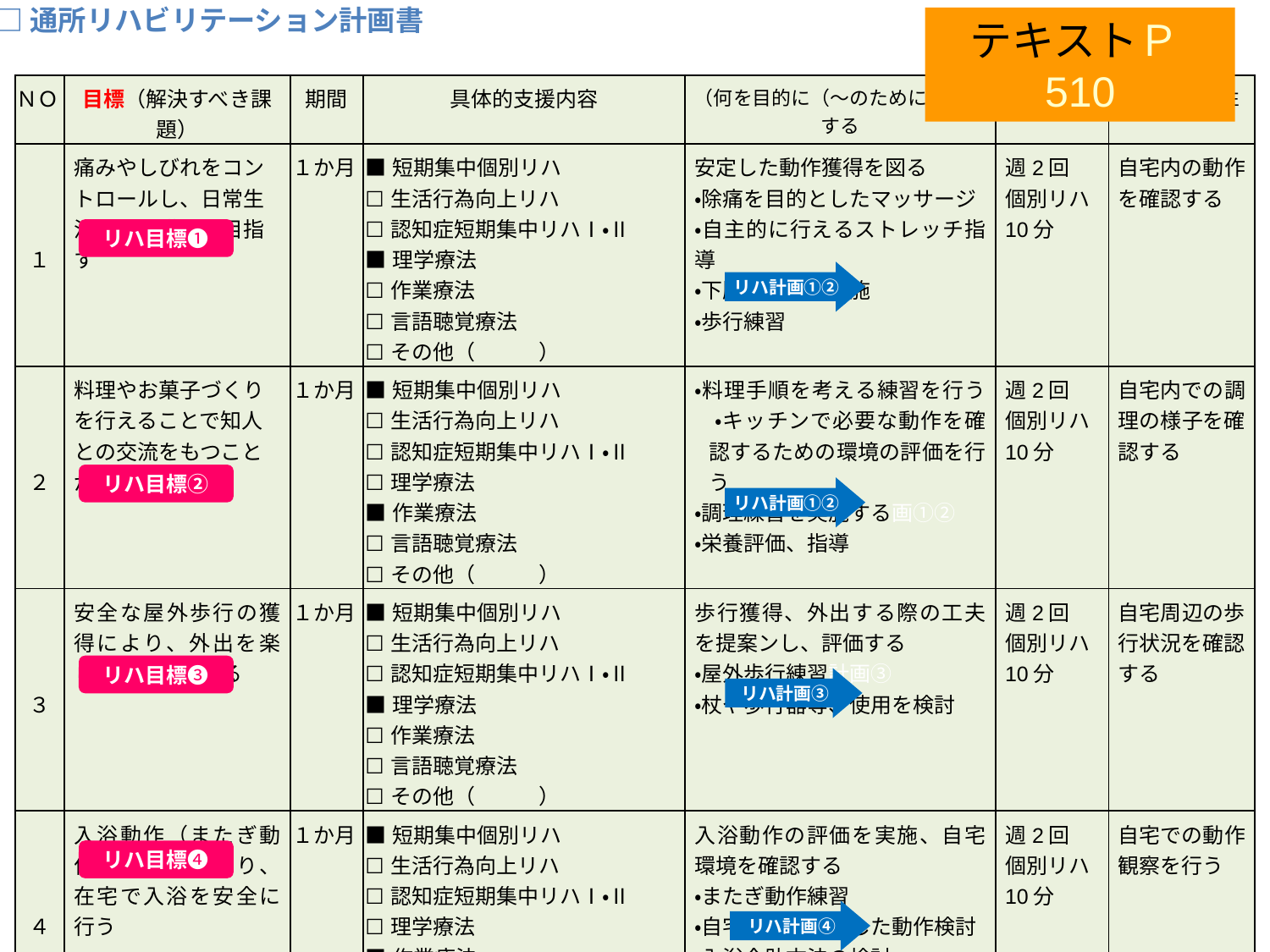

□通所リハビリテーション計画書

テキストＰ510
| ＮＯ | 目標（解決すべき課題） | 期間 | 具体的支援内容 | （何を目的に（～のために）～をする | 頻度・時間 | 訪問の必要性 |
| --- | --- | --- | --- | --- | --- | --- |
| １ | 痛みやしびれをコントロールし、日常生活動作の獲得を目指す | １か月 | ■短期集中個別リハ ☐生活行為向上リハ ☐認知症短期集中リハⅠ・Ⅱ ■理学療法 ☐作業療法 ☐言語聴覚療法 ☐その他（　　　） | 安定した動作獲得を図る ・除痛を目的としたマッサージ ・自主的に行えるストレッチ指導 ・下肢筋力運動実施 ・歩行練習 | 週2回 個別リハ 10分 | 自宅内の動作を確認する |
| ２ | 料理やお菓子づくりを行えることで知人との交流をもつことができる | １か月 | ■短期集中個別リハ ☐生活行為向上リハ ☐認知症短期集中リハⅠ・Ⅱ ☐理学療法 ■作業療法 ☐言語聴覚療法 ☐その他（　　　） | ・料理手順を考える練習を行う ・キッチンで必要な動作を確認するための環境の評価を行う ・調理練習を実施する画①② ・栄養評価、指導 | 週2回 個別リハ 10分 | 自宅内での調理の様子を確認する |
| ３ | 安全な屋外歩行の獲得により、外出を楽しむことができる | １か月 | ■短期集中個別リハ ☐生活行為向上リハ ☐認知症短期集中リハⅠ・Ⅱ ■理学療法 ☐作業療法 ☐言語聴覚療法 ☐その他（　　　） | 歩行獲得、外出する際の工夫を提案ンし、評価する ・屋外歩行練習計画➂ ・杖や歩行器等、使用を検討 | 週2回 個別リハ 10分 | 自宅周辺の歩行状況を確認する |
| ４ | 入浴動作（またぎ動作）の獲得により、在宅で入浴を安全に行う | １か月 | ■短期集中個別リハ ☐生活行為向上リハ ☐認知症短期集中リハⅠ・Ⅱ ☐理学療法 ■作業療法 ☐言語聴覚療法 ☐その他（　　　） | 入浴動作の評価を実施、自宅環境を確認する ・またぎ動作練習 ・自宅環境を想定した動作検討 ・入浴介助方法の検討 | 週2回 個別リハ 10分 | 自宅での動作観察を行う |
リハ目標➊
リハ計画①②
リハ目標②
リハ計画①②
リハ目標❸
リハ計画③
リハ目標❹
81
リハ計画④